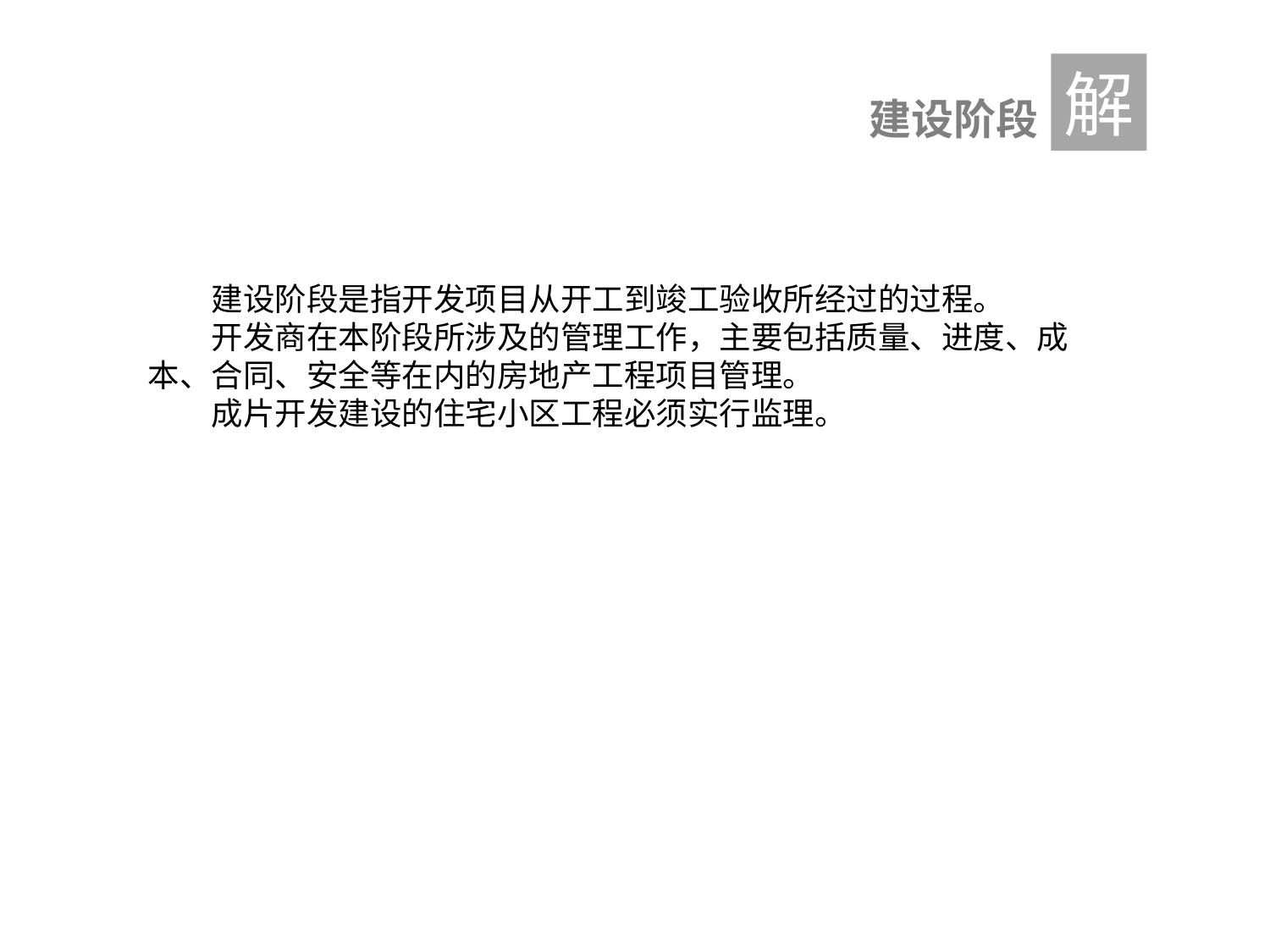

解
建设阶段
建设阶段是指开发项目从开工到竣工验收所经过的过程。
开发商在本阶段所涉及的管理工作，主要包括质量、进度、成本、合同、安全等在内的房地产工程项目管理。
成片开发建设的住宅小区工程必须实行监理。